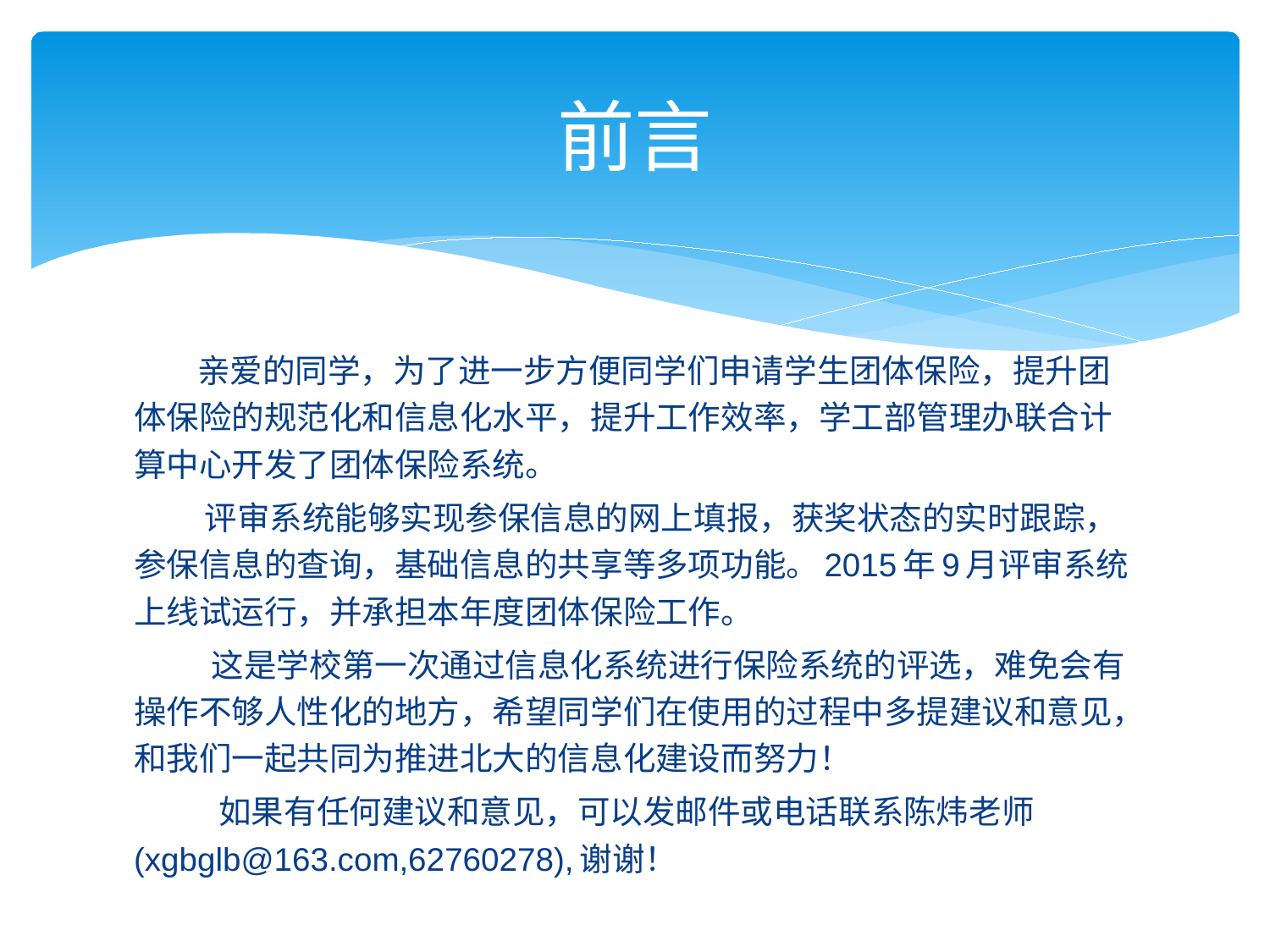

# 前言
        亲爱的同学，为了进一步方便同学们申请学生团体保险，提升团体保险的规范化和信息化水平，提升工作效率，学工部管理办联合计算中心开发了团体保险系统。
         评审系统能够实现参保信息的网上填报，获奖状态的实时跟踪，参保信息的查询，基础信息的共享等多项功能。2015年9月评审系统上线试运行，并承担本年度团体保险工作。
          这是学校第一次通过信息化系统进行保险系统的评选，难免会有操作不够人性化的地方，希望同学们在使用的过程中多提建议和意见，和我们一起共同为推进北大的信息化建设而努力！
           如果有任何建议和意见，可以发邮件或电话联系陈炜老师(xgbglb@163.com,62760278),谢谢！